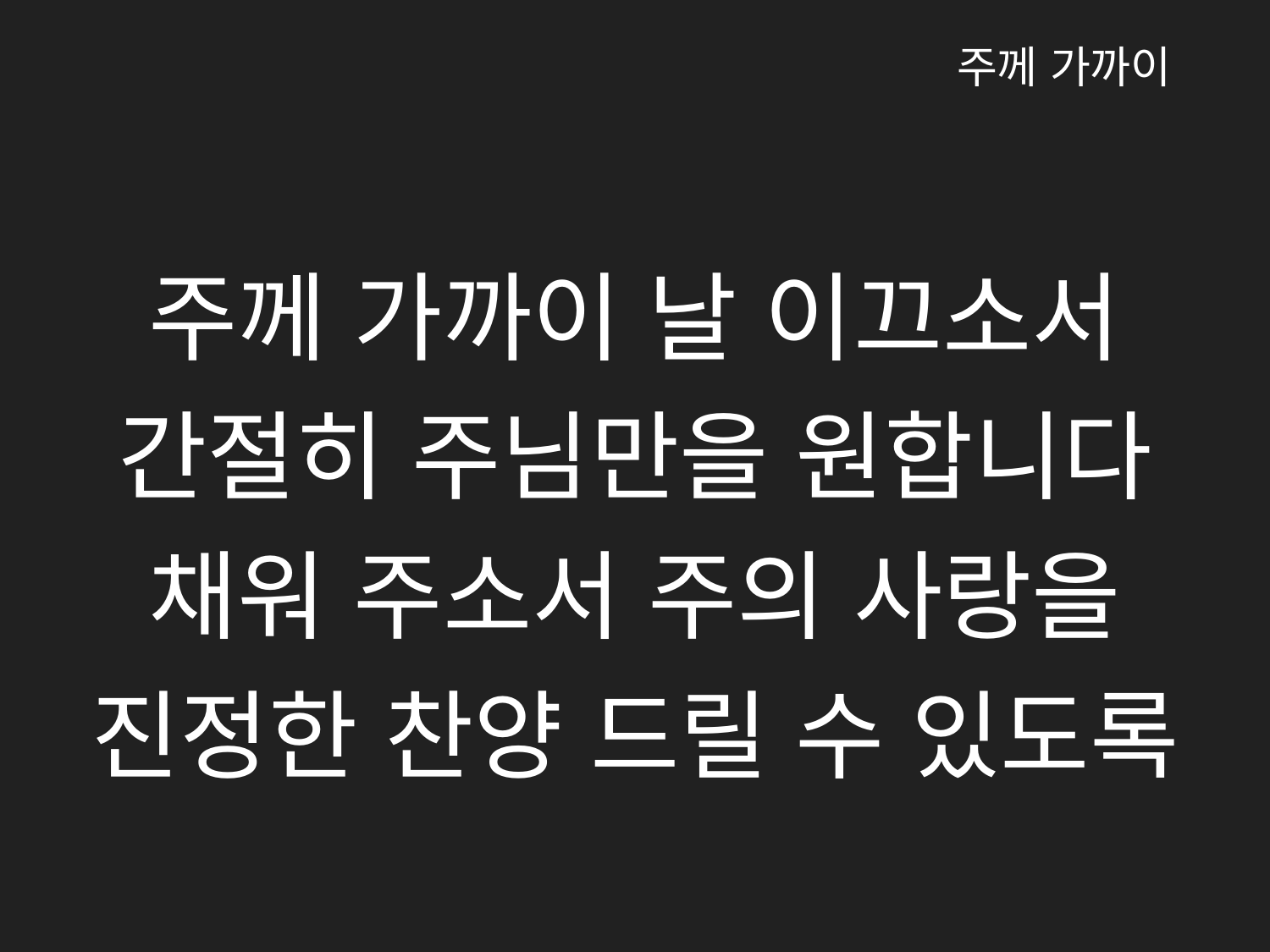

주께 가까이
주께 가까이 날 이끄소서
간절히 주님만을 원합니다
채워 주소서 주의 사랑을
진정한 찬양 드릴 수 있도록